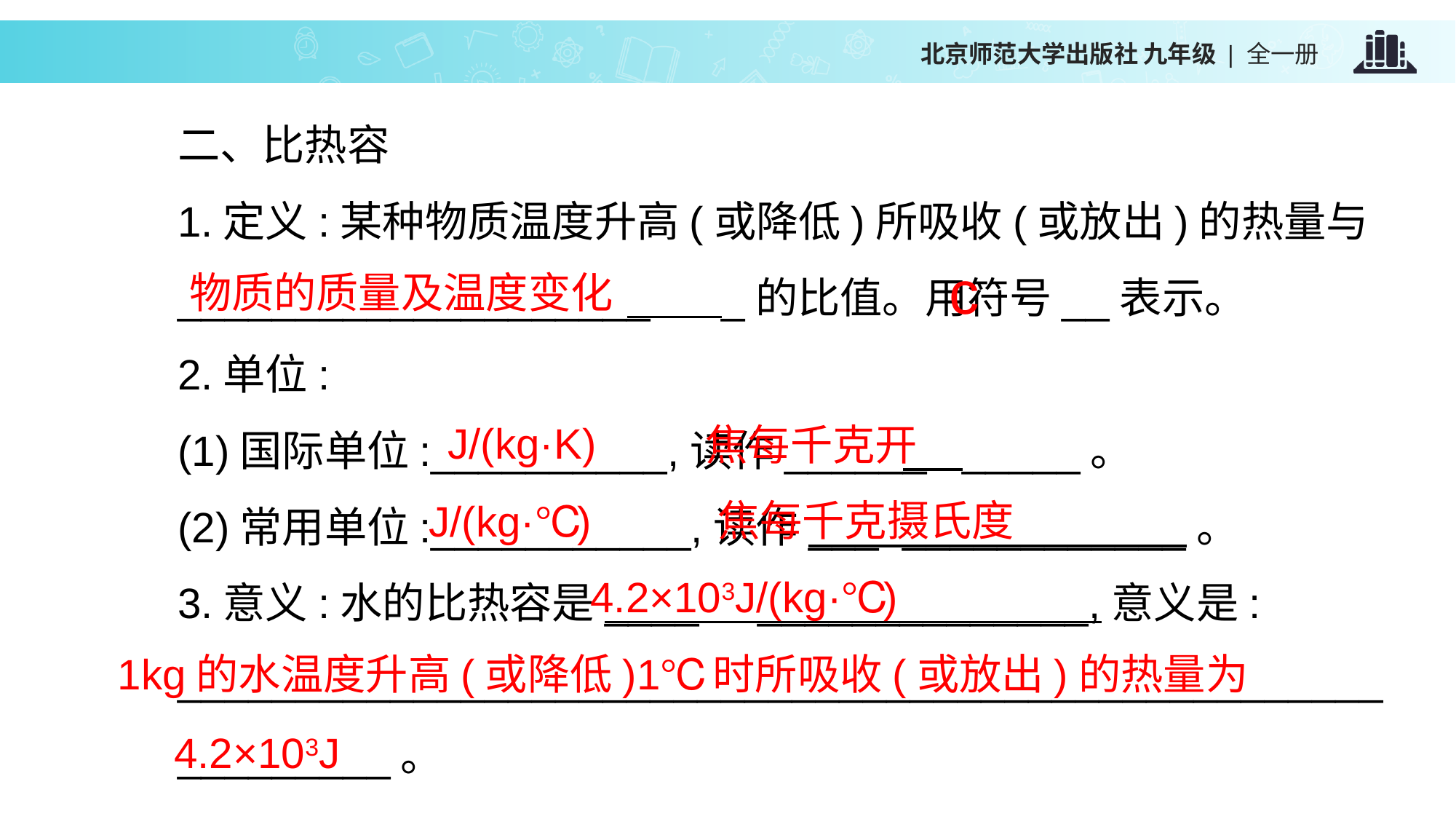

二、比热容
1.定义:某种物质温度升高(或降低)所吸收(或放出)的热量与
____________________      _的比值。用符号__表示。
2.单位:
(1)国际单位:__________,读作______   _____。
(2)常用单位:___________,读作___  ____________。
3.意义:水的比热容是____     ______________,意义是:
___________________________________________________
_________。
c
物质的质量及温度变化
J/(kg·K)
焦每千克开
焦每千克摄氏度
J/(kg·℃)
4.2×103J/(kg·℃)
1kg的水温度升高(或降低)1℃时所吸收(或放出)的热量为
4.2×103J